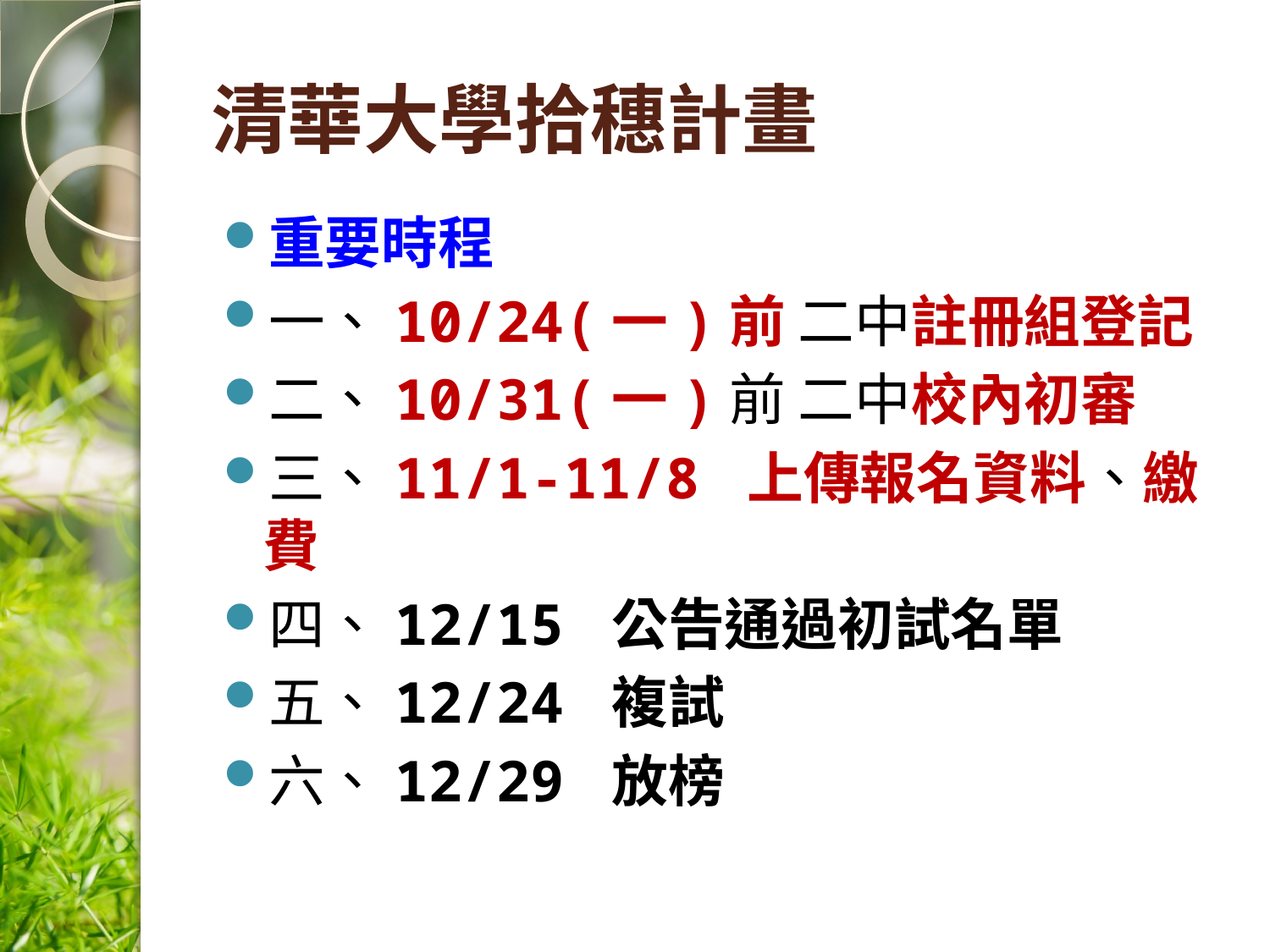

# 清華大學拾穗計畫
重要時程
一、10/24(一)前 二中註冊組登記
二、10/31(一)前 二中校內初審
三、11/1-11/8 上傳報名資料、繳費
四、12/15 公告通過初試名單
五、12/24 複試
六、12/29 放榜